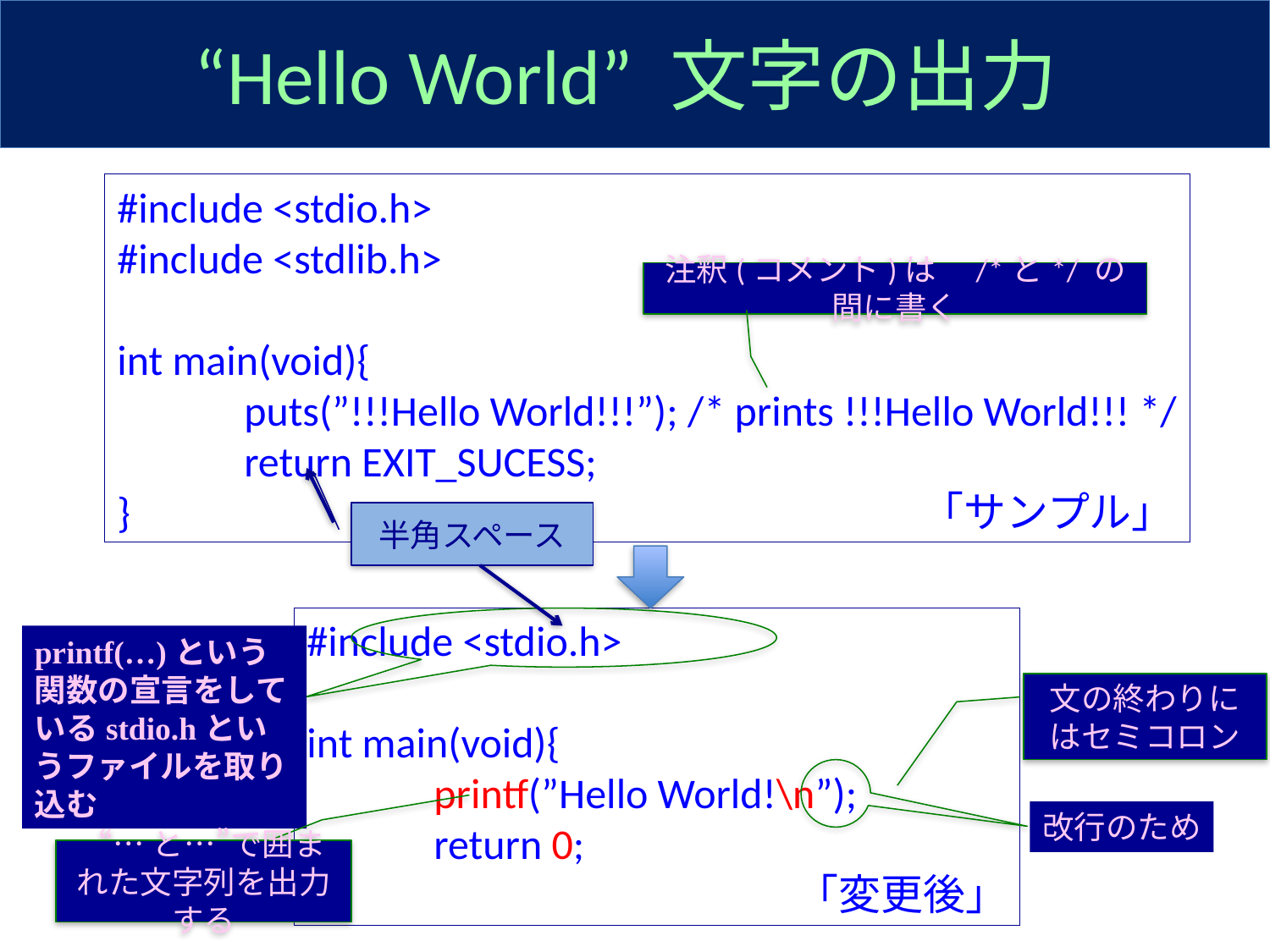

# “Hello World” 文字の出力
#include <stdio.h>
#include <stdlib.h>

int main(void){
	puts(”!!!Hello World!!!”); /* prints !!!Hello World!!! */
	return EXIT_SUCESS;
}                                                                                  「サンプル」
注釈(コメント)は　/*と*/ の間に書く
半角スペース

#include <stdio.h>

int main(void){
	printf(”Hello World!\n”);
	return 0;
}　　　　　　　　　　　「変更後」
printf(…)という関数の宣言をしているstdio.hというファイルを取り込む
文の終わりにはセミコロン

改行のため
“…と…”で囲まれた文字列を出力する